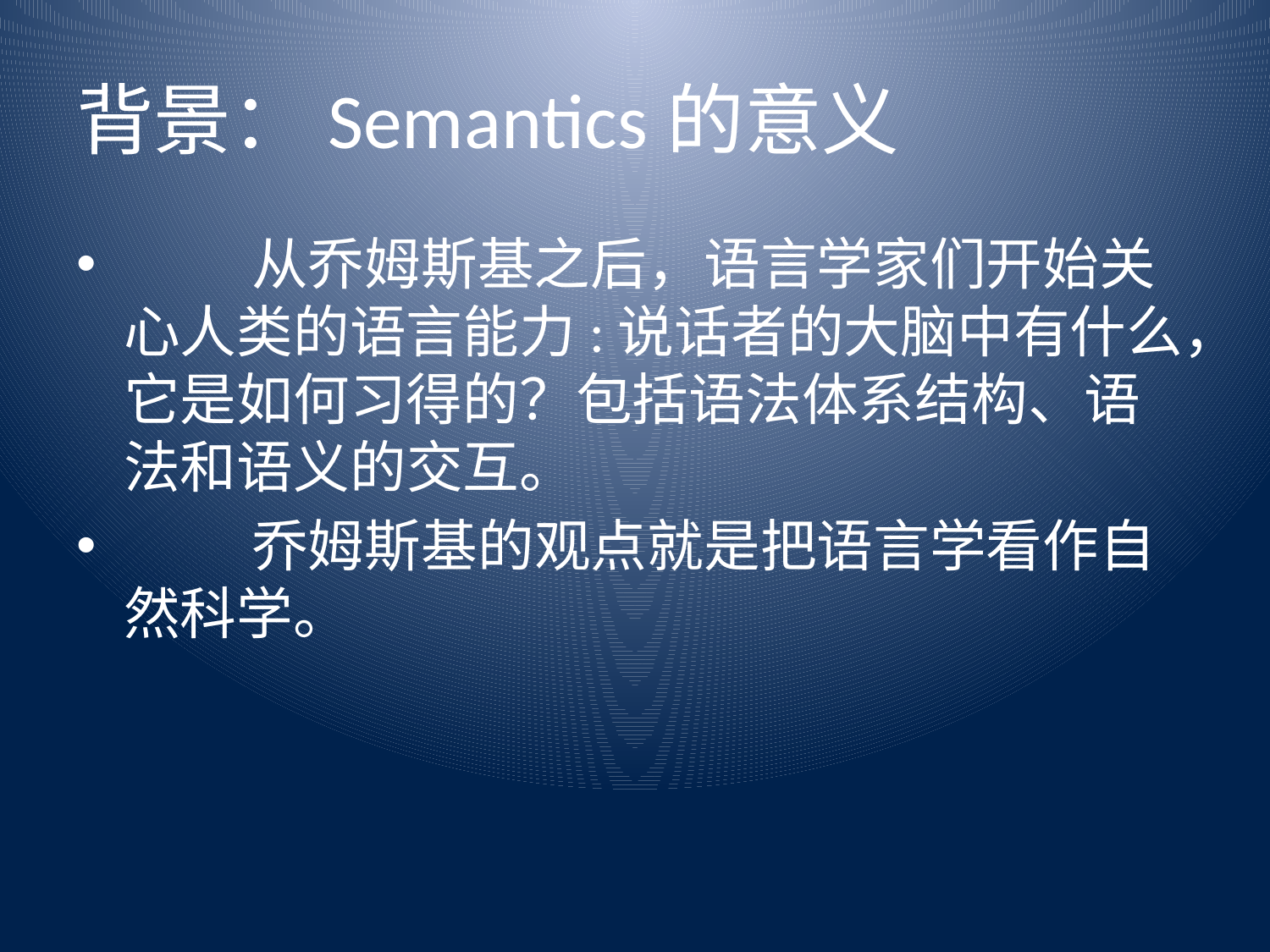

# 背景：Semantics的意义
         从乔姆斯基之后，语言学家们开始关心人类的语言能力:说话者的大脑中有什么，它是如何习得的？包括语法体系结构、语法和语义的交互。
         乔姆斯基的观点就是把语言学看作自然科学。